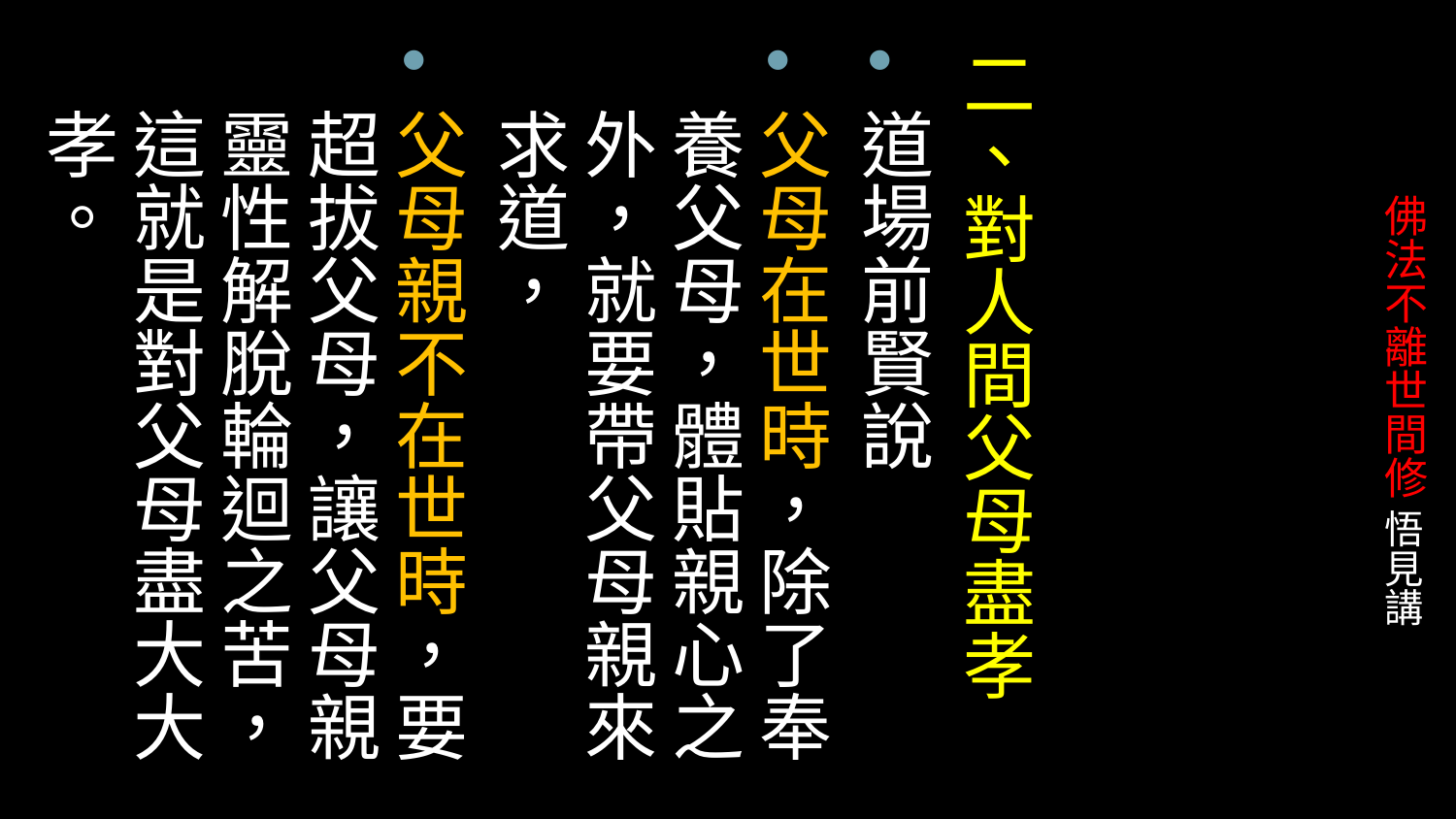

二、對人間父母盡孝
道場前賢說
父母在世時，除了奉養父母，體貼親心之外，就要帶父母親來求道，
父母親不在世時，要超拔父母，讓父母親靈性解脫輪迴之苦，這就是對父母盡大大孝。
# 佛法不離世間修 悟見講